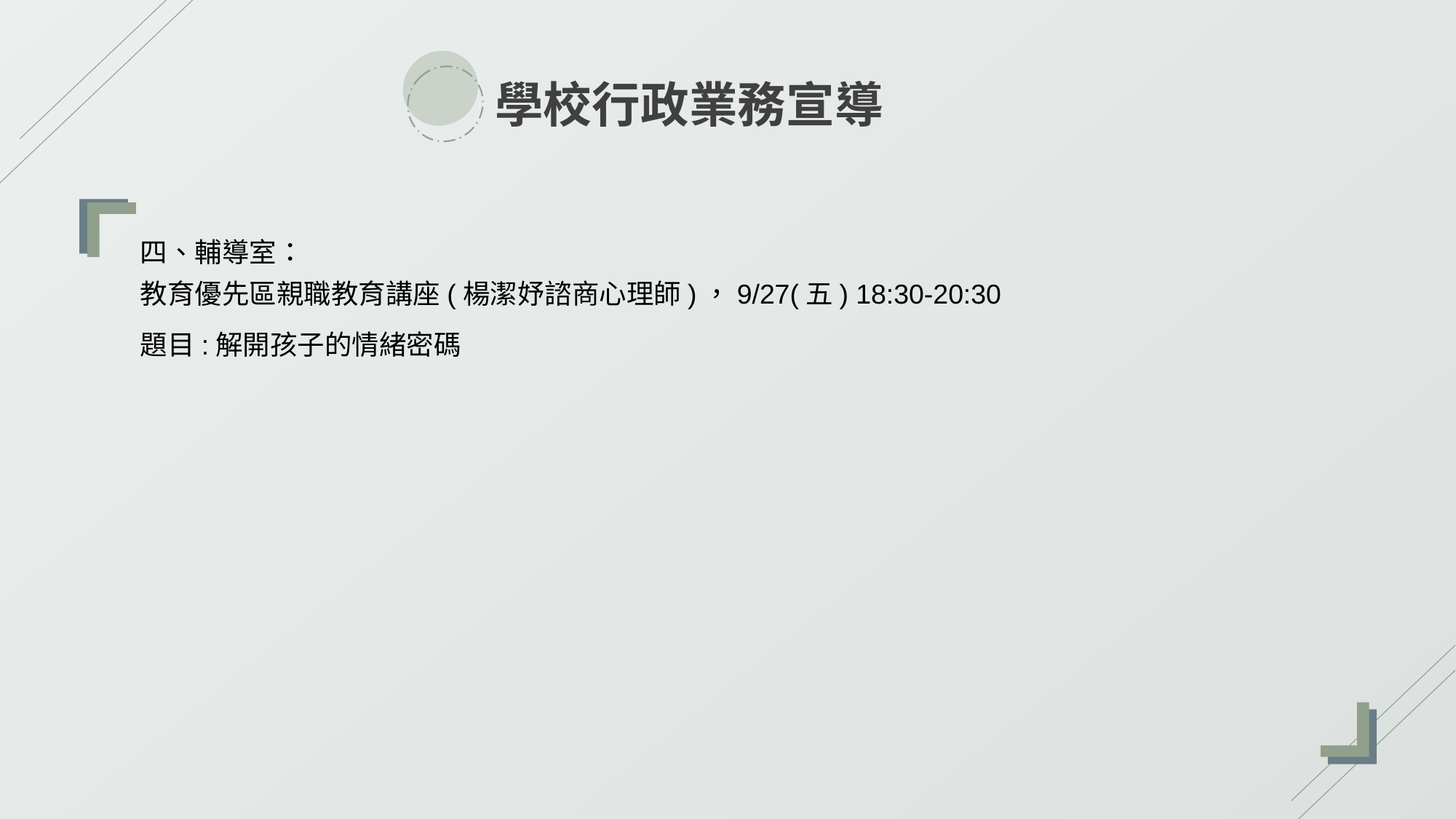

學校行政業務宣導

四、輔導室：
教育優先區親職教育講座(楊潔妤諮商心理師)，9/27(五) 18:30-20:30
題目:解開孩子的情緒密碼